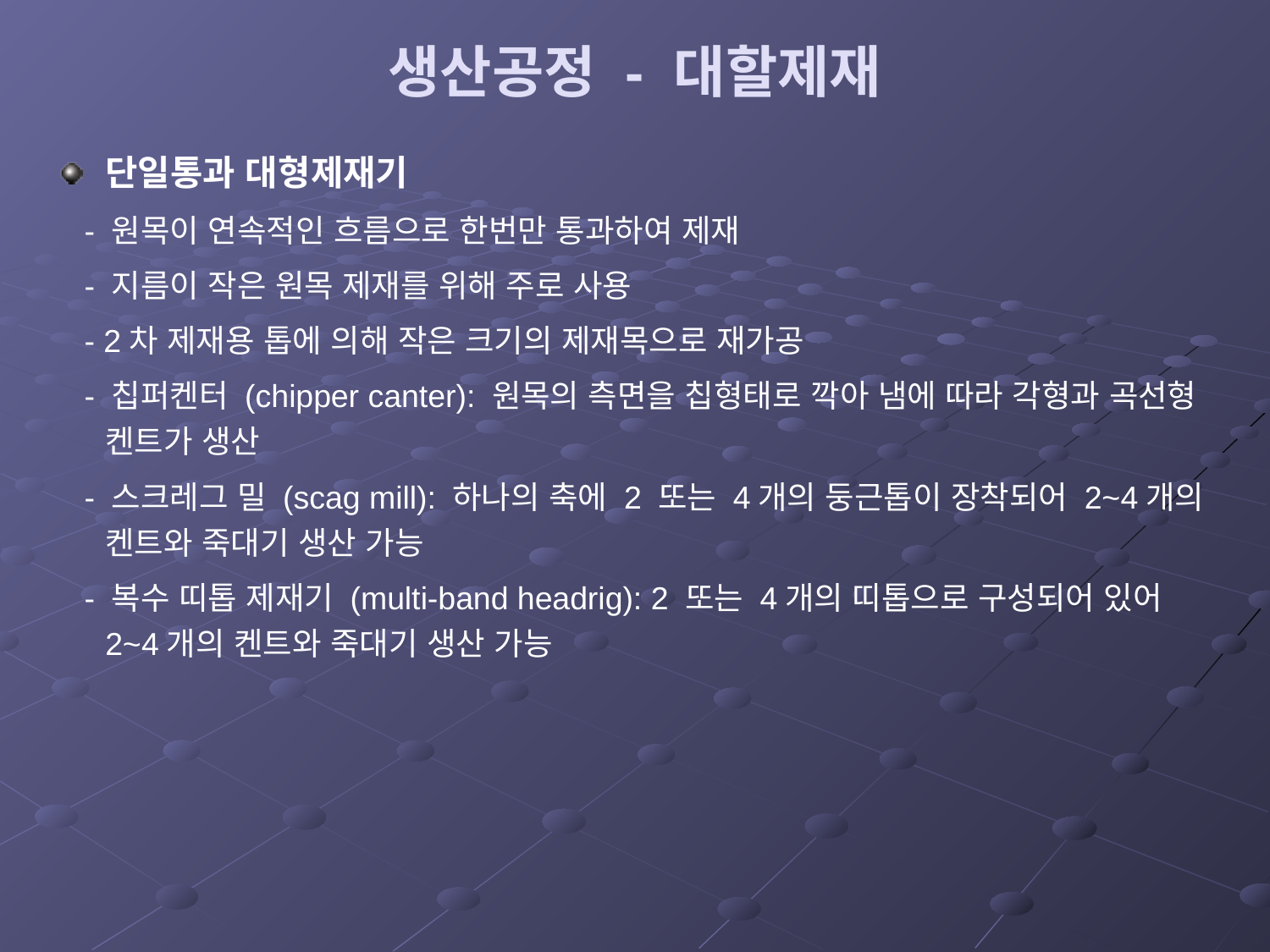

# 생산공정 - 대할제재
단일통과 대형제재기
   - 원목이 연속적인 흐름으로 한번만 통과하여 제재
   - 지름이 작은 원목 제재를 위해 주로 사용
   - 2차 제재용 톱에 의해 작은 크기의 제재목으로 재가공
   - 칩퍼켄터 (chipper canter): 원목의 측면을 칩형태로 깍아 냄에 따라 각형과 곡선형 켄트가 생산
   - 스크레그 밀 (scag mill): 하나의 축에 2 또는 4개의 둥근톱이 장착되어 2~4개의 켄트와 죽대기 생산 가능
   - 복수 띠톱 제재기 (multi-band headrig): 2 또는 4개의 띠톱으로 구성되어 있어2~4개의 켄트와 죽대기 생산 가능